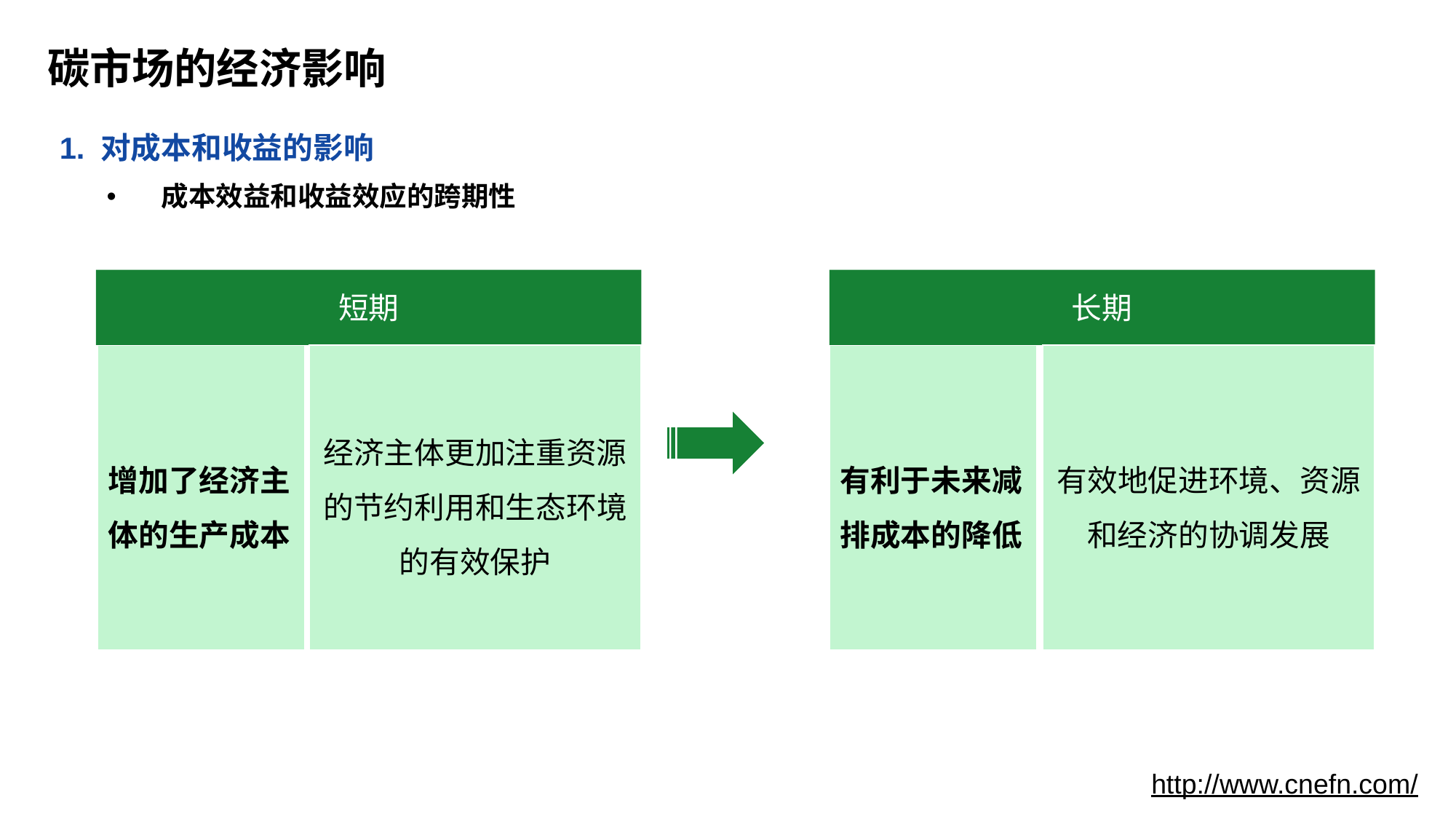

# 碳市场的经济影响
1. 对成本和收益的影响
成本效益和收益效应的跨期性
短期
增加了经济主体的生产成本
经济主体更加注重资源的节约利用和生态环境的有效保护
长期
有利于未来减排成本的降低
有效地促进环境、资源和经济的协调发展